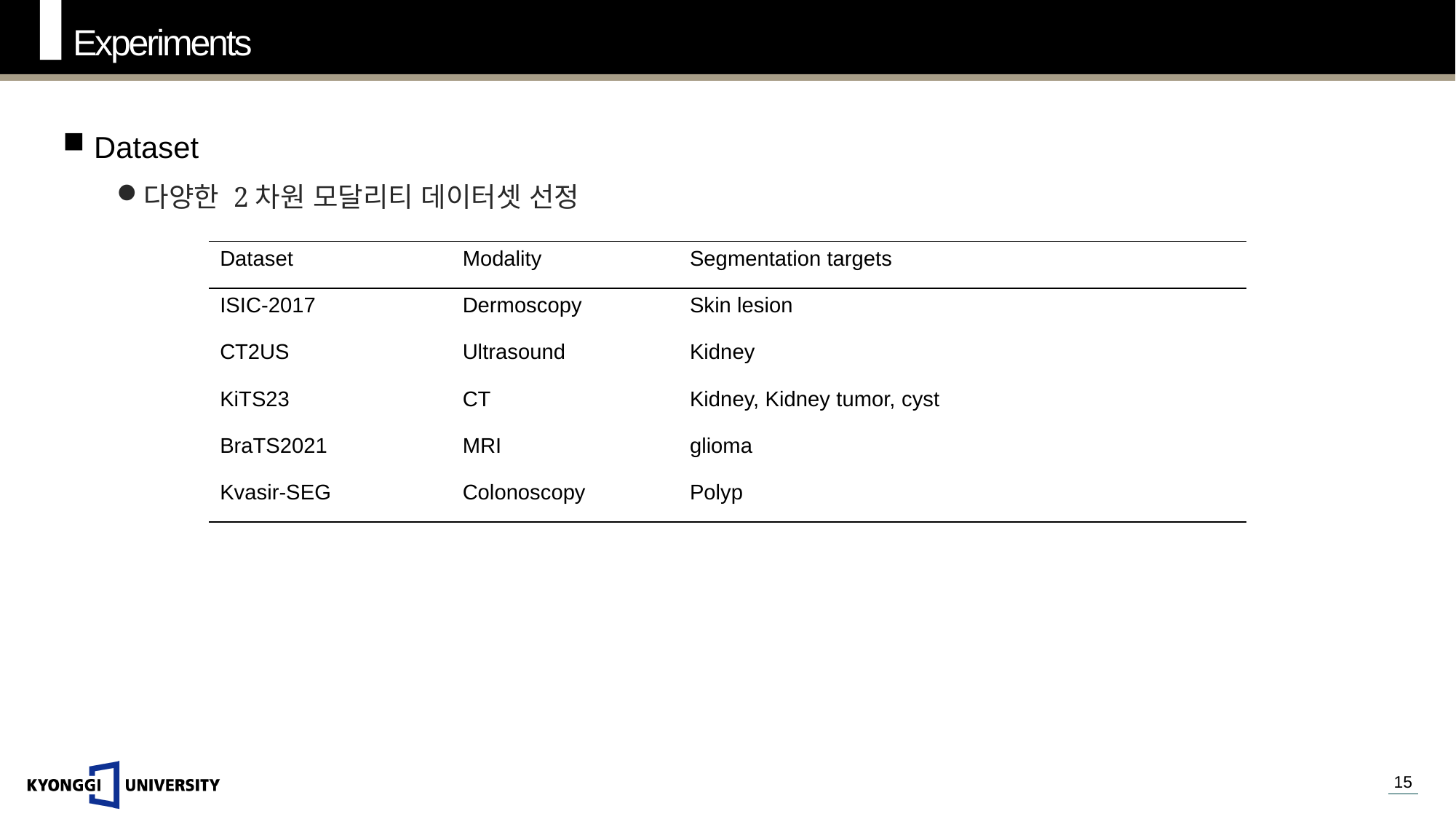

Experiments
Dataset
다양한 2차원 모달리티 데이터셋 선정

| Dataset | Modality | Segmentation targets |
| --- | --- | --- |
| ISIC-2017 | Dermoscopy | Skin lesion |
| CT2US | Ultrasound | Kidney |
| KiTS23 | CT | Kidney, Kidney tumor, cyst |
| BraTS2021 | MRI | glioma |
| Kvasir-SEG | Colonoscopy | Polyp |